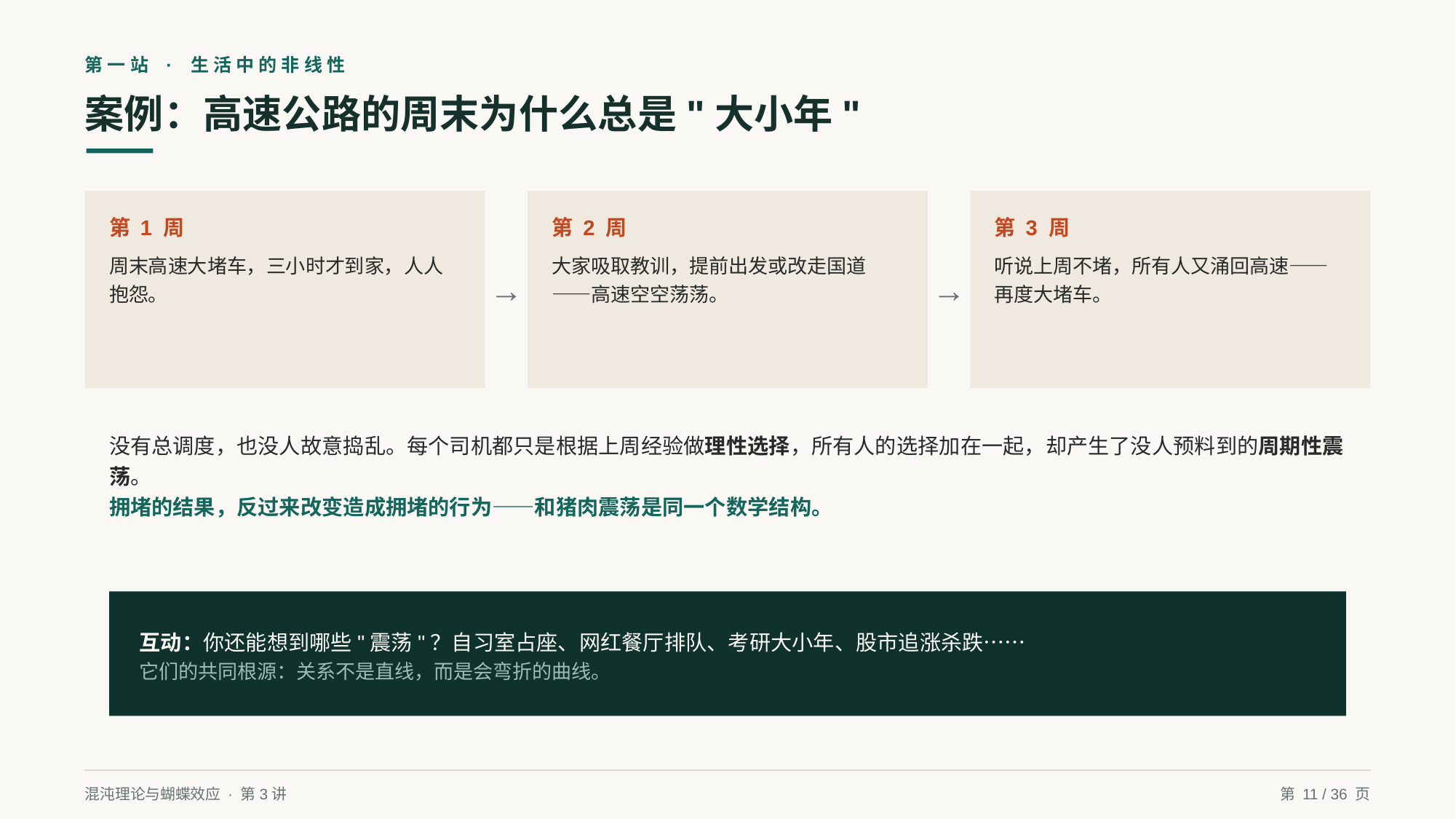

第一站 · 生活中的非线性
案例：高速公路的周末为什么总是"大小年"

第 1 周
周末高速大堵车，三小时才到家，人人抱怨。
第 2 周
大家吸取教训，提前出发或改走国道——高速空空荡荡。
第 3 周
听说上周不堵，所有人又涌回高速——再度大堵车。
→
→
没有总调度，也没人故意捣乱。每个司机都只是根据上周经验做理性选择，所有人的选择加在一起，却产生了没人预料到的周期性震荡。
拥堵的结果，反过来改变造成拥堵的行为——和猪肉震荡是同一个数学结构。

互动：你还能想到哪些"震荡"？自习室占座、网红餐厅排队、考研大小年、股市追涨杀跌……
它们的共同根源：关系不是直线，而是会弯折的曲线。

混沌理论与蝴蝶效应 · 第3讲
第 11 / 36 页